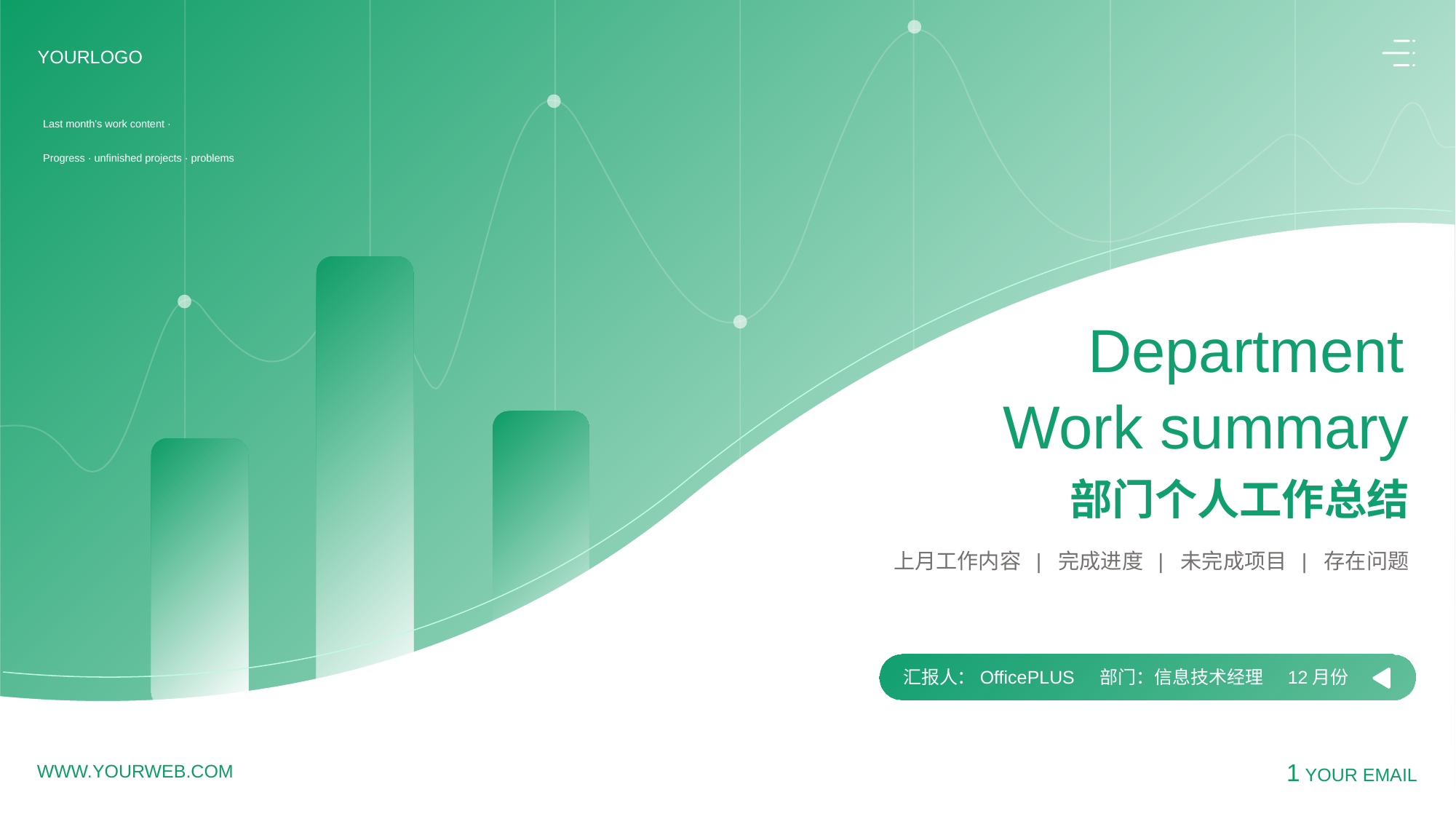

Last month's work content ·
Progress · unfinished projects · problems
Department
Work summary
部门个人工作总结
上月工作内容  |  完成进度  |  未完成项目  |  存在问题
汇报人：OfficePLUS    部门：信息技术经理     12月份
1